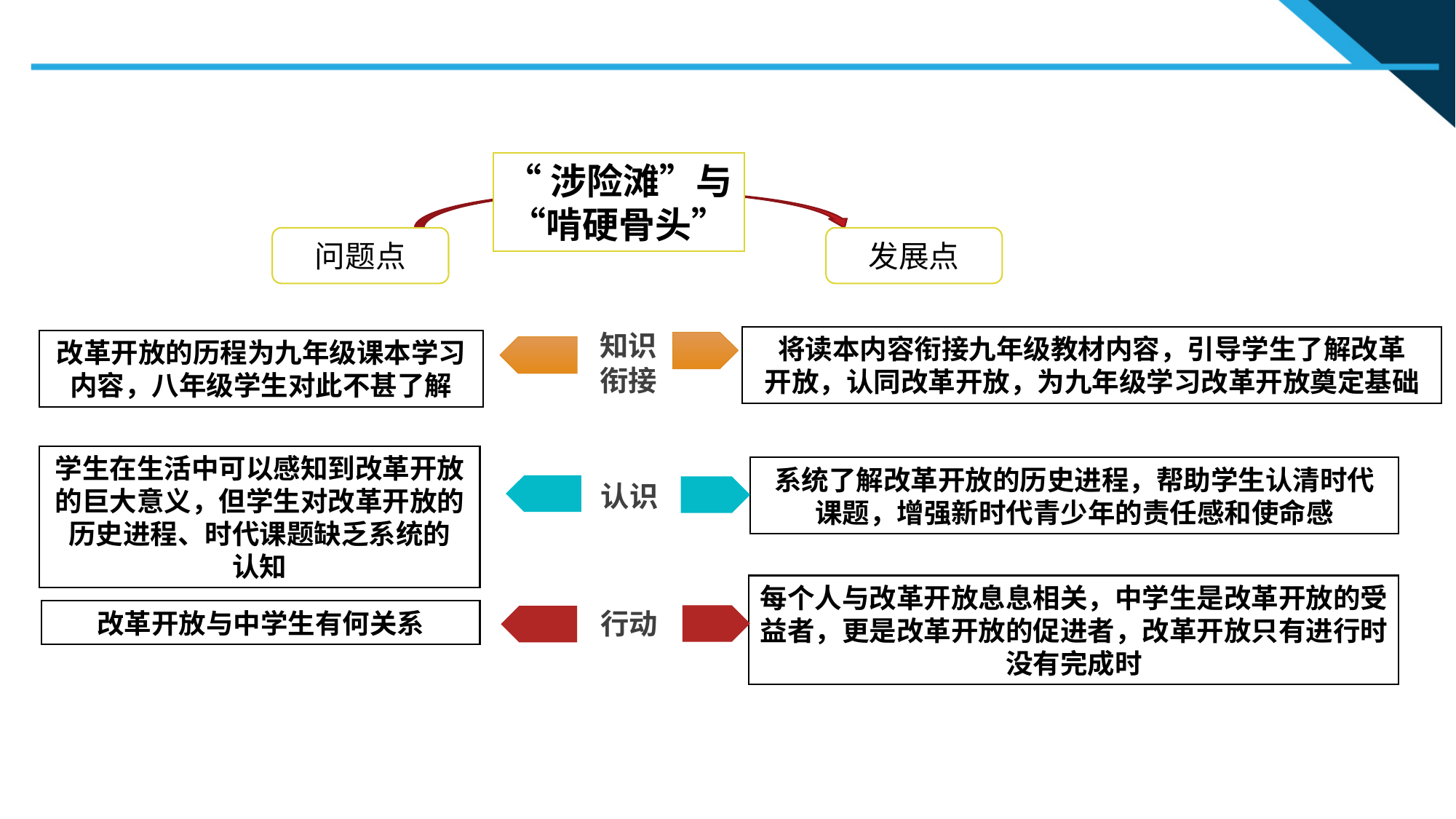

“涉险滩”与“啃硬骨头”
问题点
发展点
知识衔接
将读本内容衔接九年级教材内容，引导学生了解改革
开放，认同改革开放，为九年级学习改革开放奠定基础
改革开放的历程为九年级课本学习内容，八年级学生对此不甚了解

学生在生活中可以感知到改革开放的巨大意义，但学生对改革开放的历史进程、时代课题缺乏系统的
认知
系统了解改革开放的历史进程，帮助学生认清时代课题，增强新时代青少年的责任感和使命感
认识

每个人与改革开放息息相关，中学生是改革开放的受益者，更是改革开放的促进者，改革开放只有进行时没有完成时
改革开放与中学生有何关系
行动